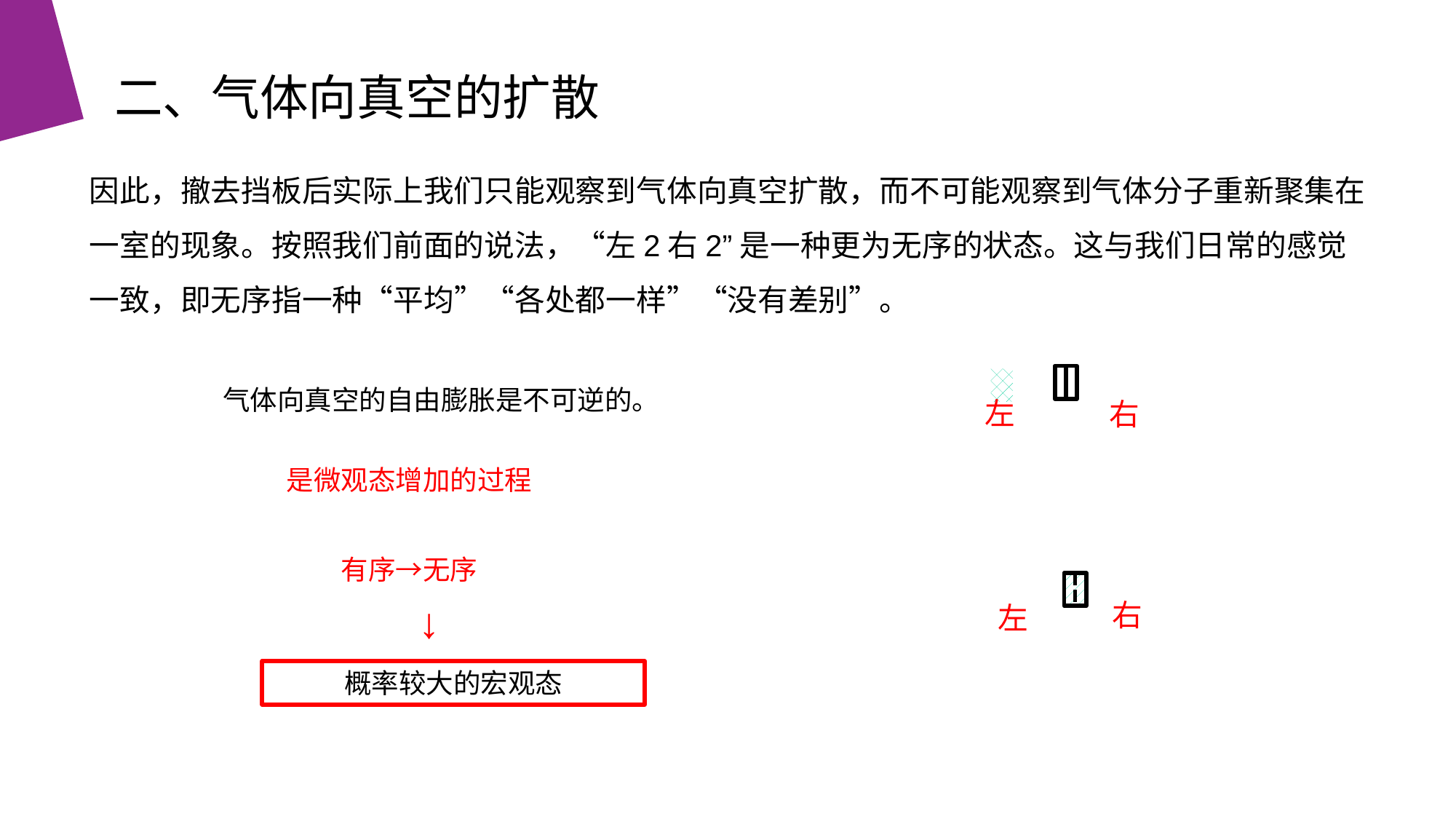

二、气体向真空的扩散
因此，撤去挡板后实际上我们只能观察到气体向真空扩散，而不可能观察到气体分子重新聚集在一室的现象。按照我们前面的说法，“左2右2”是一种更为无序的状态。这与我们日常的感觉一致，即无序指一种“平均”“各处都一样”“没有差别”。

左
右

右
左
气体向真空的自由膨胀是不可逆的。
是微观态增加的过程
有序→无序
↓
概率较大的宏观态